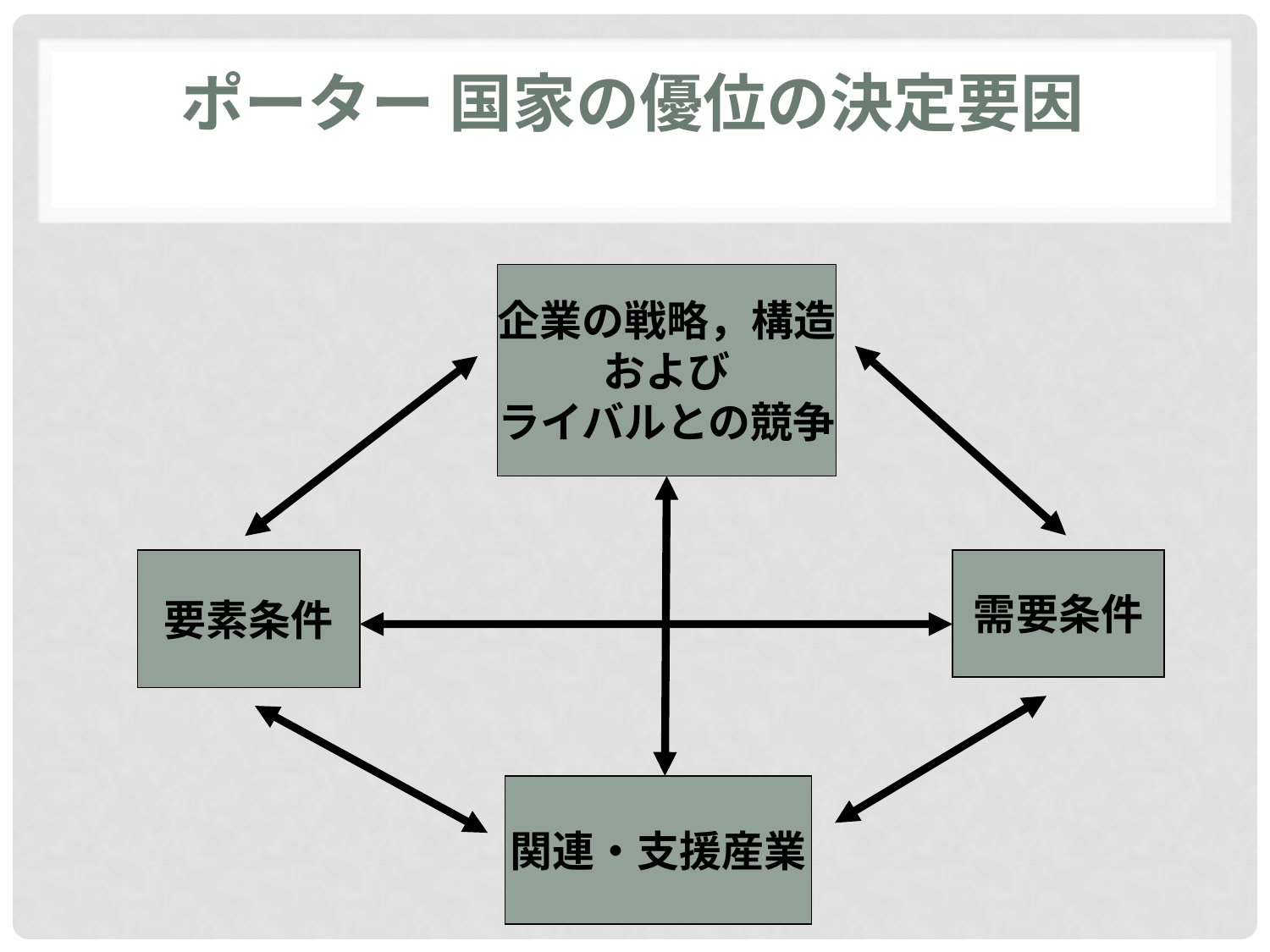

# ポーター 国家の優位の決定要因
企業の戦略，構造
および
ライバルとの競争

要素条件
需要条件

関連・支援産業